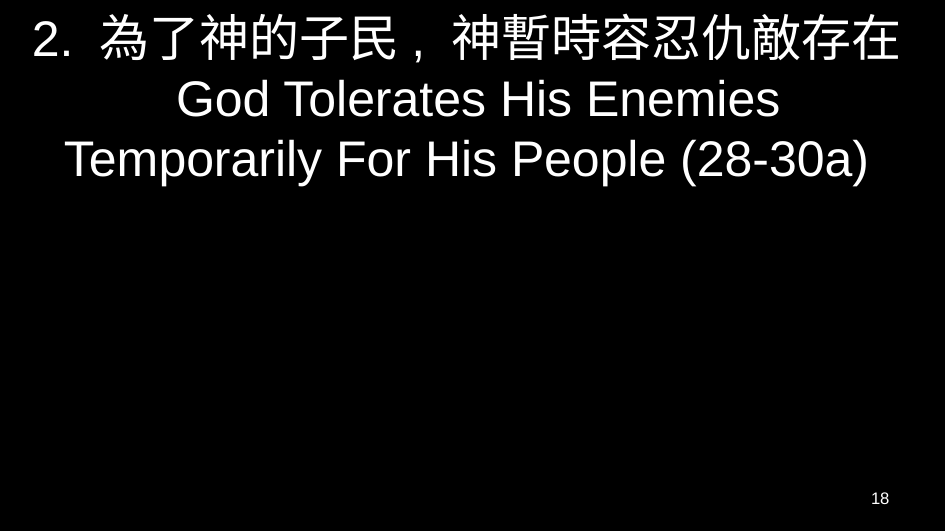

# 2. 為了神的子民, 神暫時容忍仇敵存在 God Tolerates His Enemies Temporarily For His People (28-30a)

18